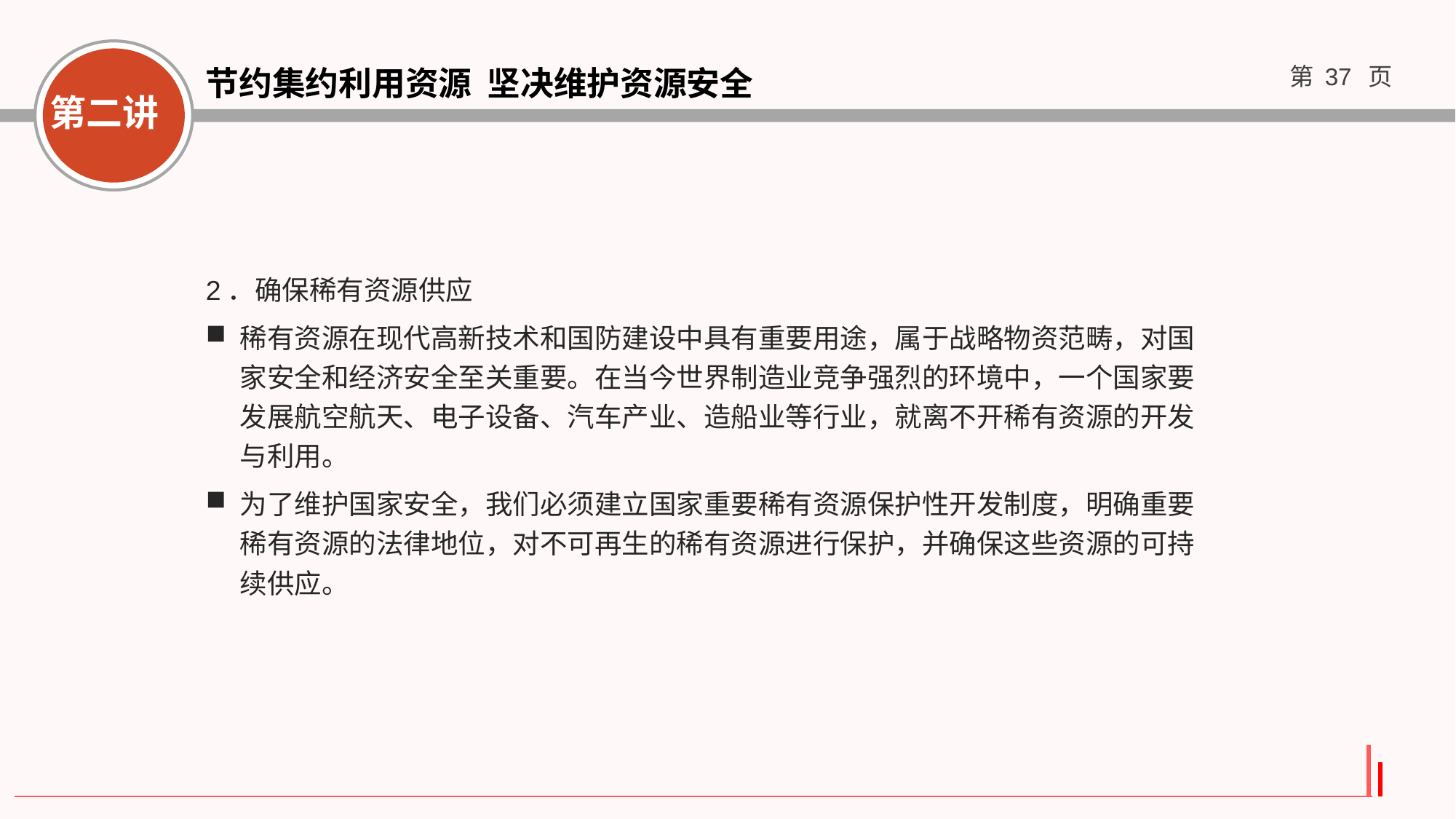

2．确保稀有资源供应
稀有资源在现代高新技术和国防建设中具有重要用途，属于战略物资范畴，对国家安全和经济安全至关重要。在当今世界制造业竞争强烈的环境中，一个国家要发展航空航天、电子设备、汽车产业、造船业等行业，就离不开稀有资源的开发与利用。
为了维护国家安全，我们必须建立国家重要稀有资源保护性开发制度，明确重要稀有资源的法律地位，对不可再生的稀有资源进行保护，并确保这些资源的可持续供应。